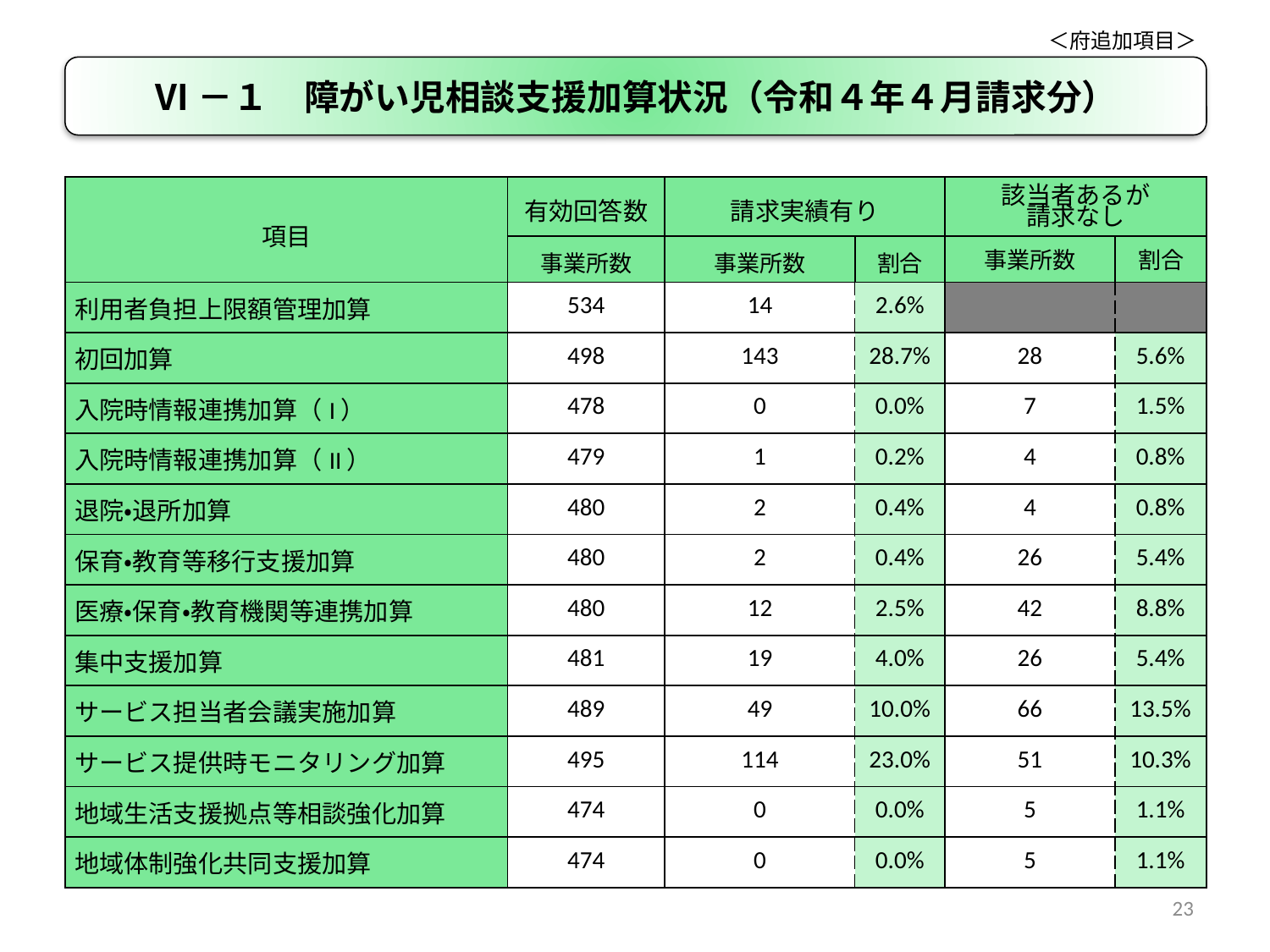

＜府追加項目＞
Ⅵ－１　障がい児相談支援加算状況（令和４年４月請求分）
| 項目 | 有効回答数 | 請求実績有り |  | 該当者あるが 請求なし |  |
| --- | --- | --- | --- | --- | --- |
|  | 事業所数 | 事業所数 | 割合 | 事業所数 | 割合 |
| 利用者負担上限額管理加算 | 534 | 14 | 2.6% |  |  |
| 初回加算 | 498 | 143 | 28.7% | 28 | 5.6% |
| 入院時情報連携加算（I） | 478 | 0 | 0.0% | 7 | 1.5% |
| 入院時情報連携加算（II） | 479 | 1 | 0.2% | 4 | 0.8% |
| 退院・退所加算 | 480 | 2 | 0.4% | 4 | 0.8% |
| 保育・教育等移行支援加算 | 480 | 2 | 0.4% | 26 | 5.4% |
| 医療・保育・教育機関等連携加算 | 480 | 12 | 2.5% | 42 | 8.8% |
| 集中支援加算 | 481 | 19 | 4.0% | 26 | 5.4% |
| サービス担当者会議実施加算 | 489 | 49 | 10.0% | 66 | 13.5% |
| サービス提供時モニタリング加算 | 495 | 114 | 23.0% | 51 | 10.3% |
| 地域生活支援拠点等相談強化加算 | 474 | 0 | 0.0% | 5 | 1.1% |
| 地域体制強化共同支援加算 | 474 | 0 | 0.0% | 5 | 1.1% |
23